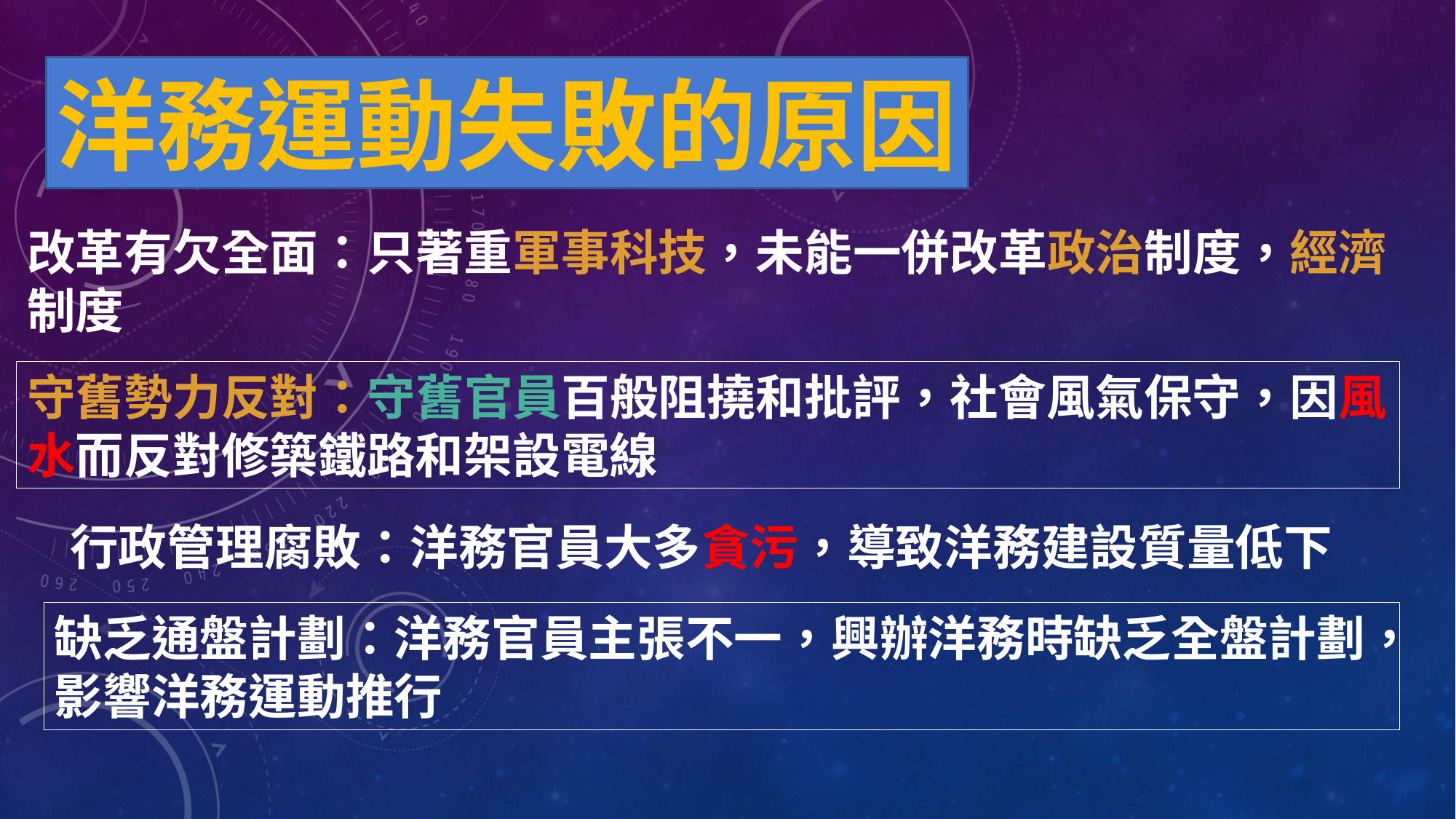

洋務運動失敗的原因
改革有欠全面：只著重軍事科技，未能一併改革政治制度，經濟制度
守舊勢力反對：守舊官員百般阻撓和批評，社會風氣保守，因風水而反對修築鐵路和架設電線
行政管理腐敗：洋務官員大多貪污，導致洋務建設質量低下
缺乏通盤計劃：洋務官員主張不一，興辦洋務時缺乏全盤計劃，影響洋務運動推行